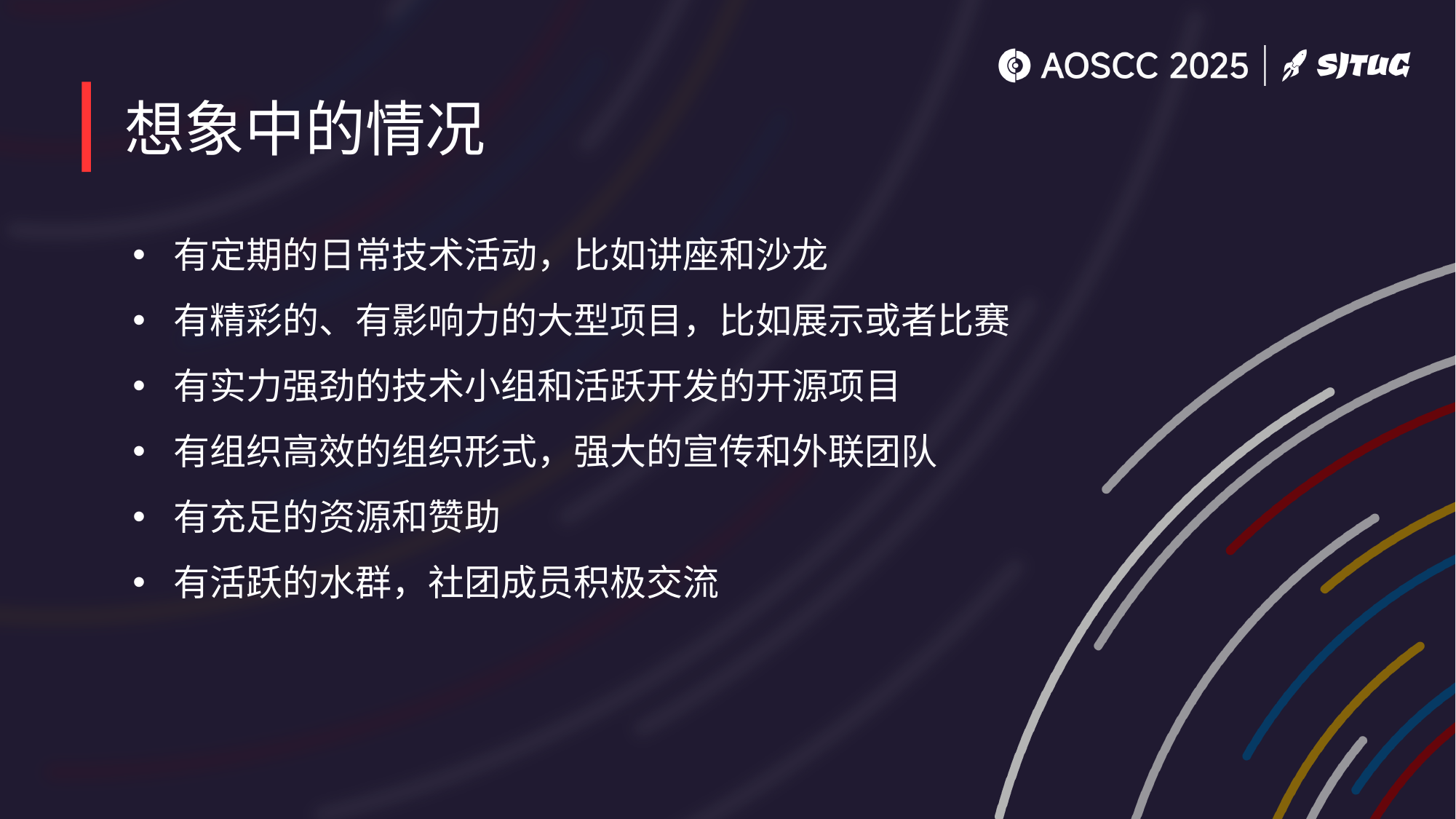

# 想象中的情况
有定期的日常技术活动，比如讲座和沙龙
有精彩的、有影响力的大型项目，比如展示或者比赛
有实力强劲的技术小组和活跃开发的开源项目
有组织高效的组织形式，强大的宣传和外联团队
有充足的资源和赞助
有活跃的水群，社团成员积极交流